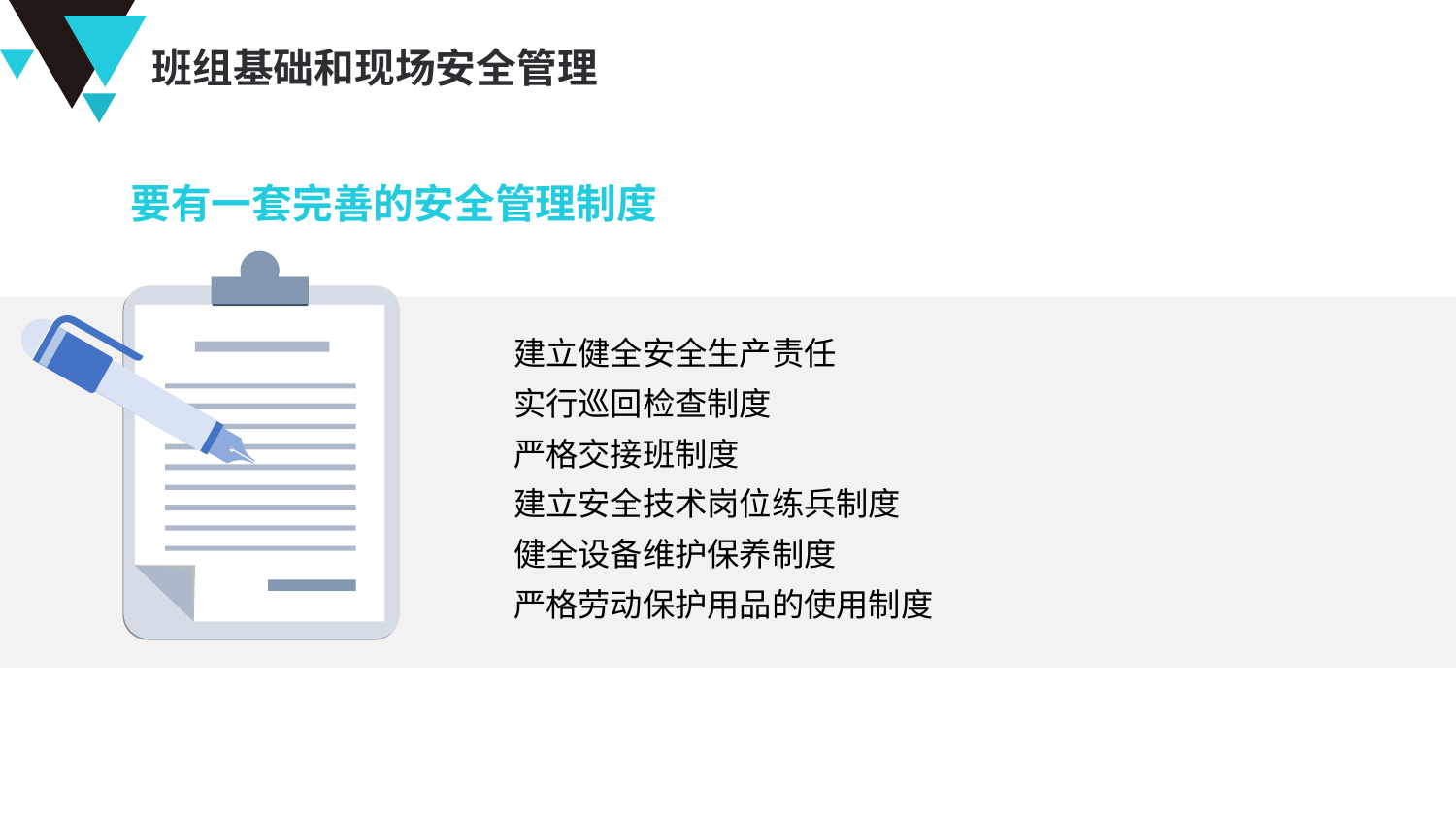

班组基础和现场安全管理
要有一套完善的安全管理制度

建立健全安全生产责任
实行巡回检查制度
严格交接班制度
建立安全技术岗位练兵制度
健全设备维护保养制度
严格劳动保护用品的使用制度